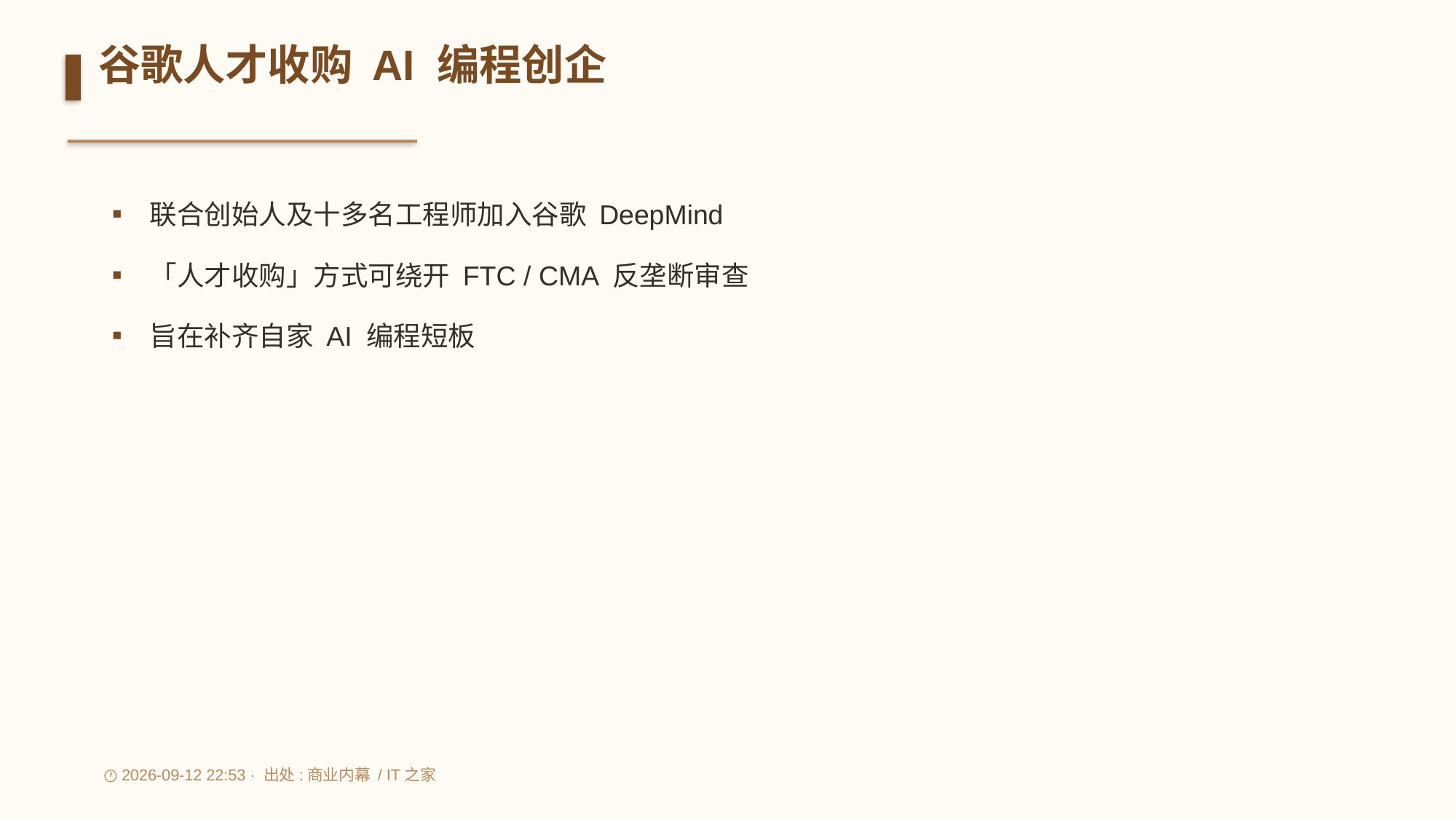

谷歌人才收购 AI 编程创企

▪  联合创始人及十多名工程师加入谷歌 DeepMind
▪  「人才收购」方式可绕开 FTC / CMA 反垄断审查
▪  旨在补齐自家 AI 编程短板
🕐 2026-09-12 22:53 · 出处:商业内幕 / IT之家